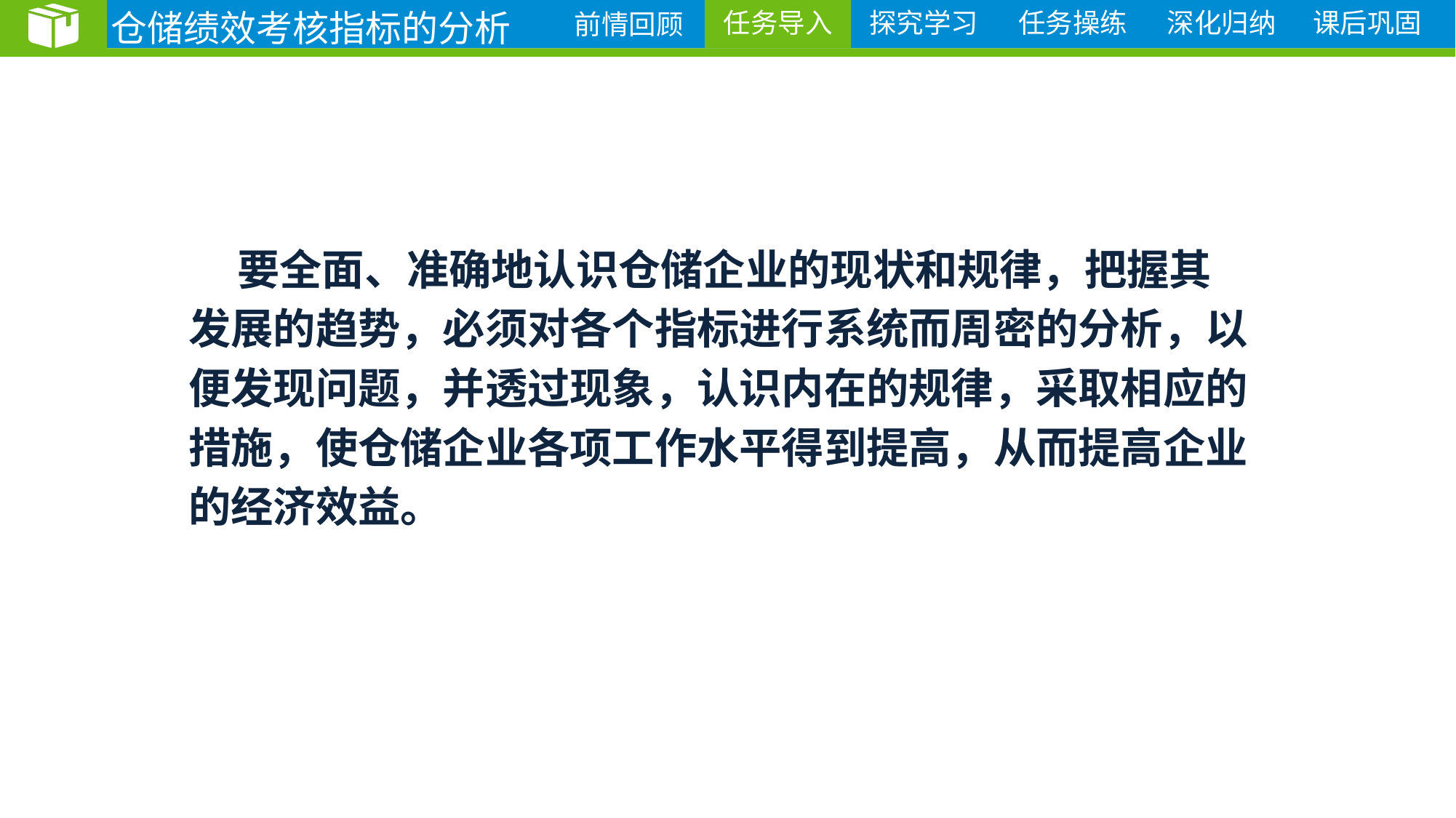

仓储绩效考核指标的分析
任务导入
    要全面、准确地认识仓储企业的现状和规律，把握其
发展的趋势，必须对各个指标进行系统而周密的分析，以
便发现问题，并透过现象，认识内在的规律，采取相应的
措施，使仓储企业各项工作水平得到提高，从而提高企业
的经济效益。